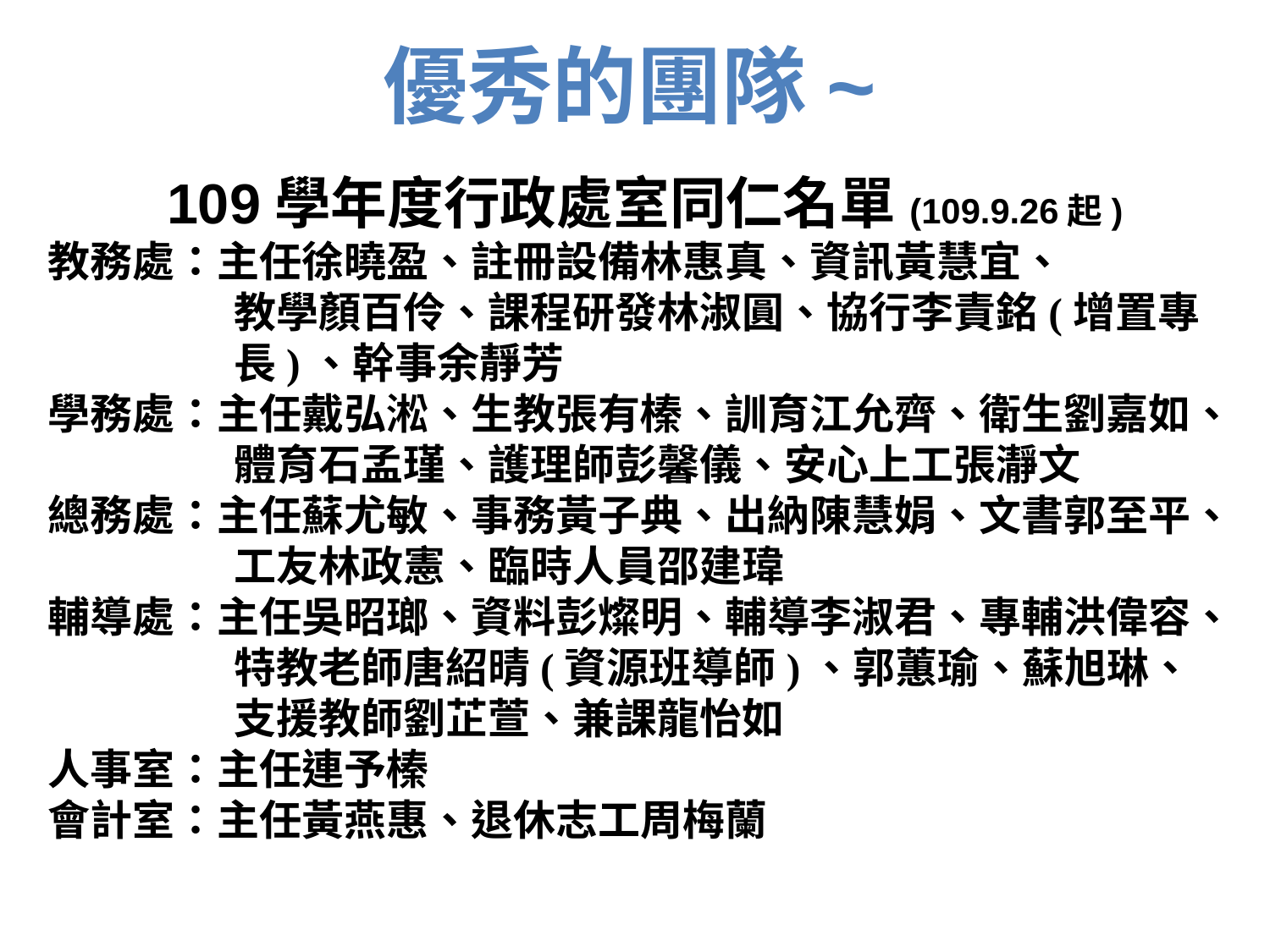

優秀的團隊~
109學年度行政處室同仁名單(109.9.26起)
教務處：主任徐曉盈、註冊設備林惠真、資訊黃慧宜、
教學顏百伶、課程研發林淑圓、協行李責銘(增置專長)、幹事余靜芳
學務處：主任戴弘淞、生教張有榛、訓育江允齊、衛生劉嘉如、體育石孟瑾、護理師彭馨儀、安心上工張瀞文
總務處：主任蘇尤敏、事務黃子典、出納陳慧娟、文書郭至平、工友林政憲、臨時人員邵建瑋
輔導處：主任吳昭瑯、資料彭燦明、輔導李淑君、專輔洪偉容、特教老師唐紹晴(資源班導師)、郭蕙瑜、蘇旭琳、
支援教師劉芷萱、兼課龍怡如
人事室：主任連予榛
會計室：主任黃燕惠、退休志工周梅蘭